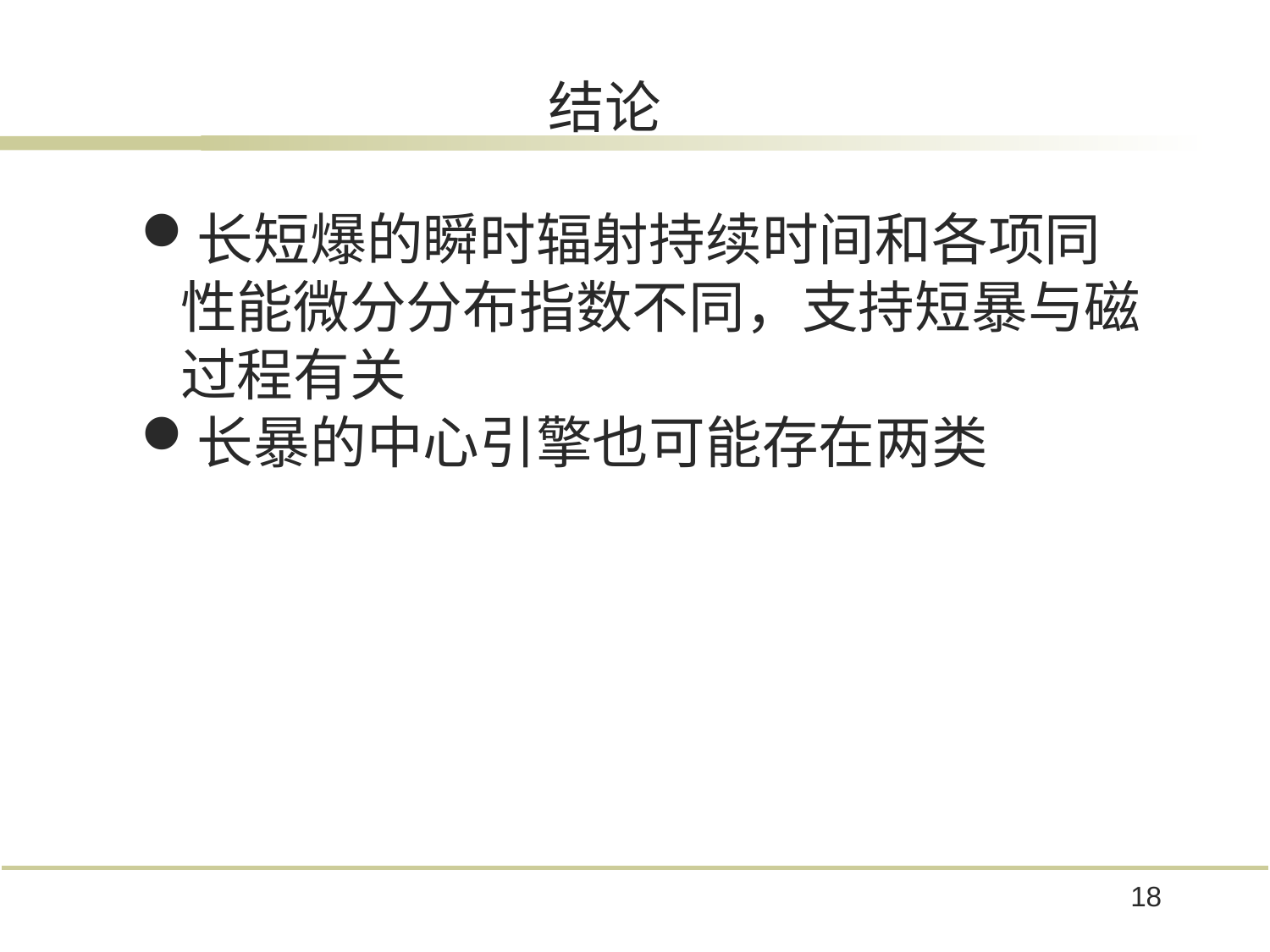

# 结论
长短爆的瞬时辐射持续时间和各项同性能微分分布指数不同，支持短暴与磁过程有关
长暴的中心引擎也可能存在两类

18